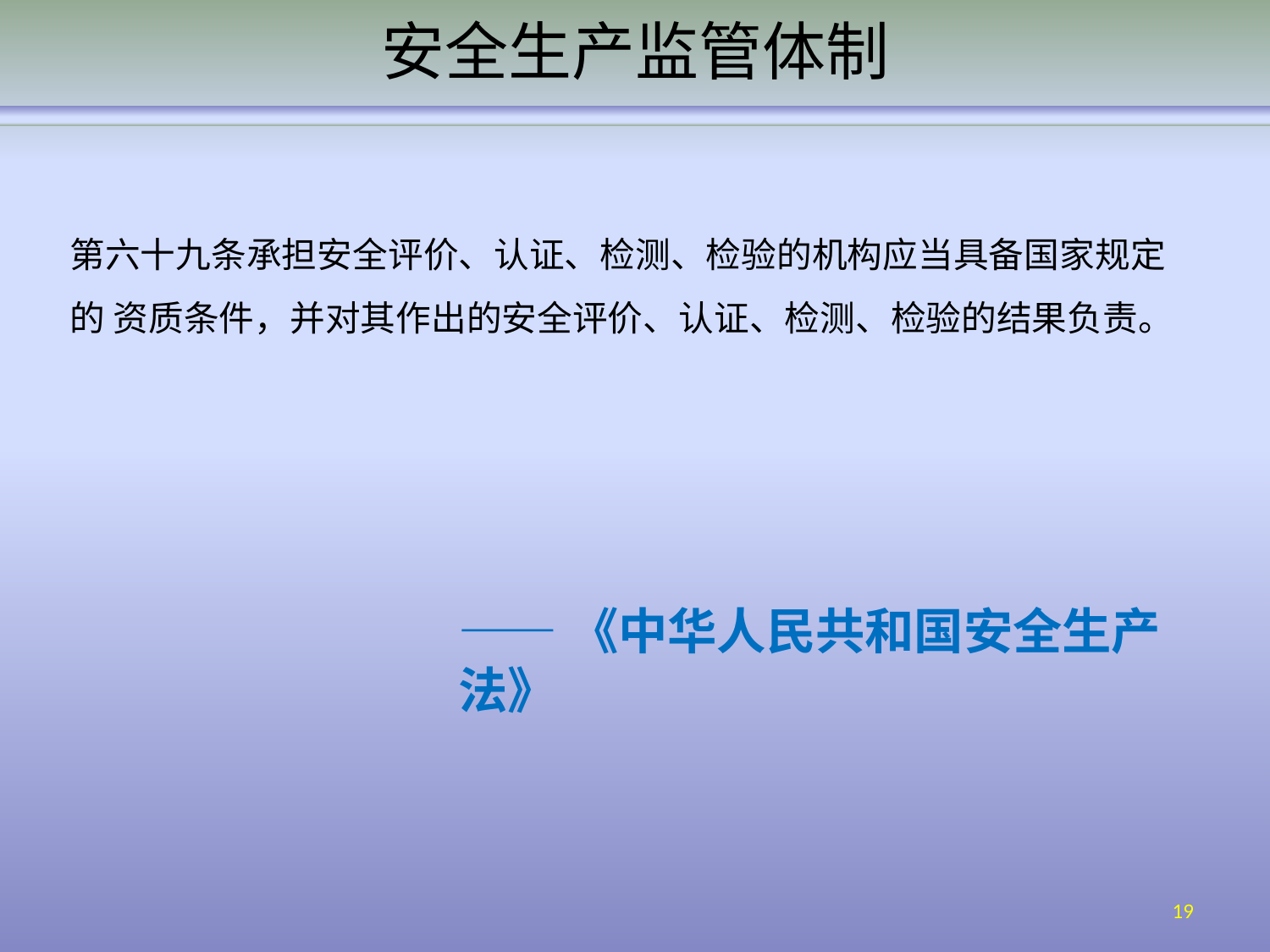

# 安全生产监管体制
第六十九条承担安全评价、认证、检测、检验的机构应当具备国家规定的 资质条件，并对其作出的安全评价、认证、检测、检验的结果负责。
——《中华人民共和国安全生产法》
19